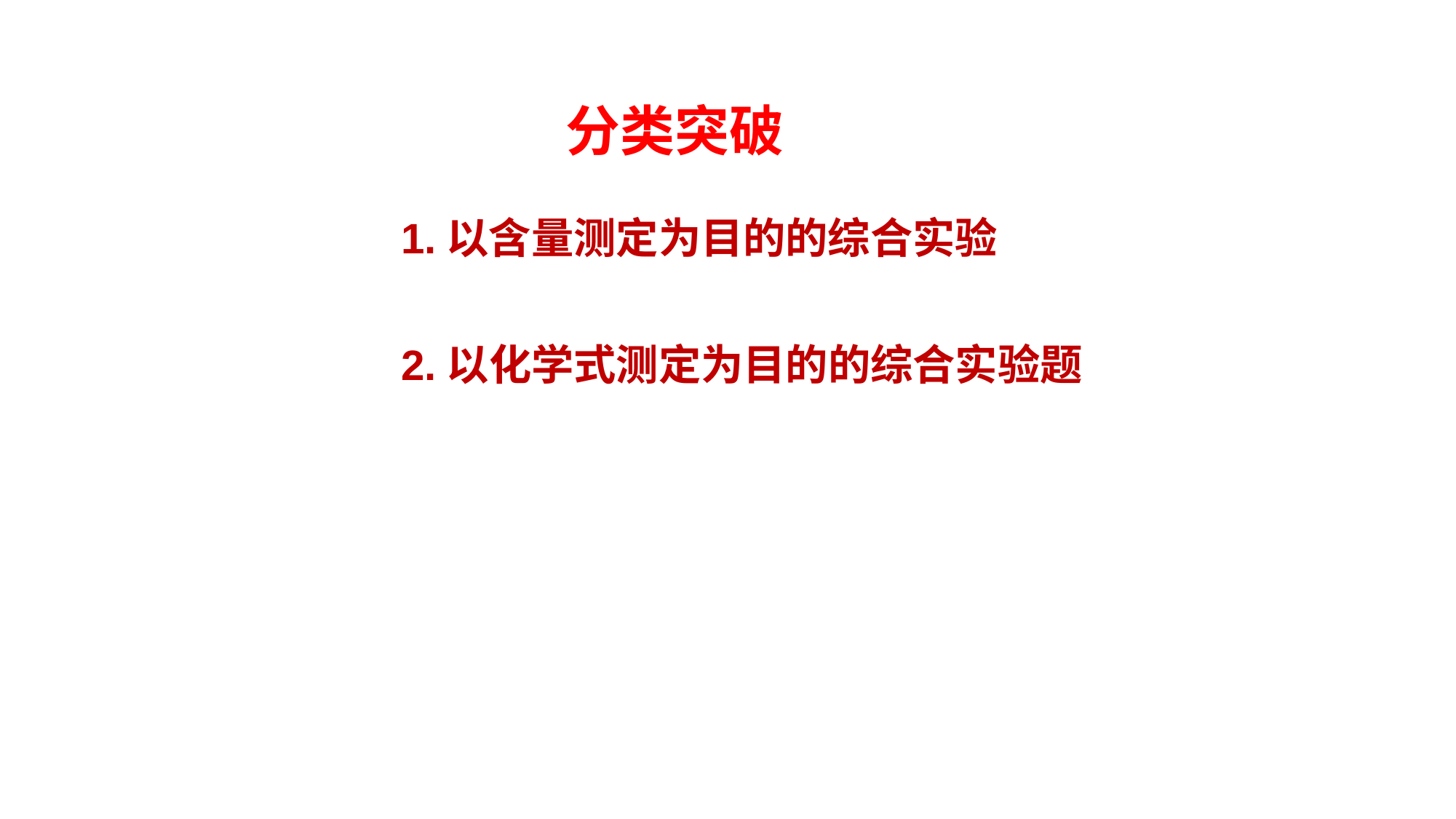

分类突破
1.以含量测定为目的的综合实验
2.以化学式测定为目的的综合实验题